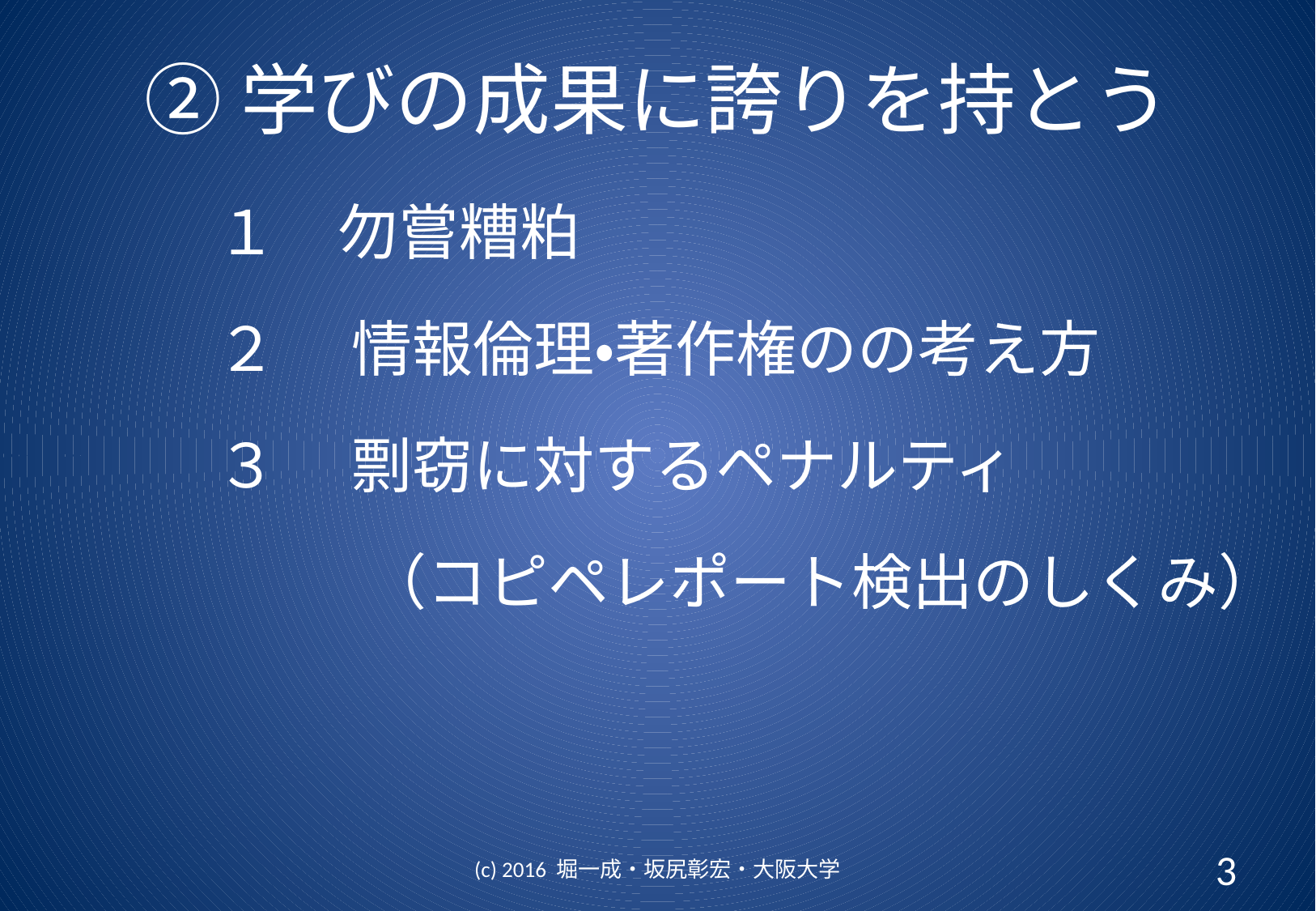

# ②学びの成果に誇りを持とう
１　勿嘗糟粕
２ 　情報倫理・著作権のの考え方
３ 　剽窃に対するペナルティ
 　　（コピペレポート検出のしくみ）
(c) 2016 堀一成・坂尻彰宏・大阪大学
3